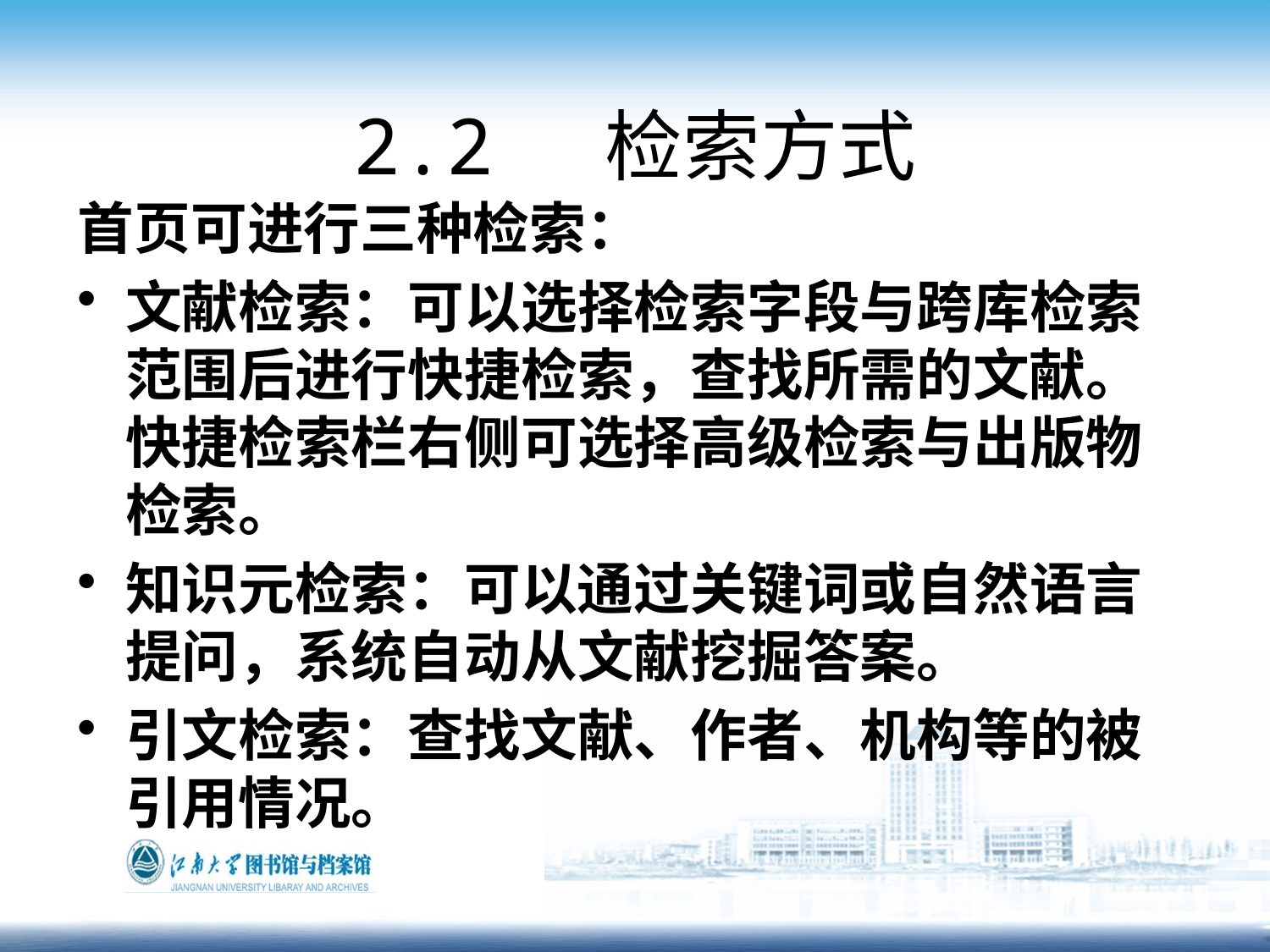

# 2.2  检索方式
首页可进行三种检索：
文献检索：可以选择检索字段与跨库检索范围后进行快捷检索，查找所需的文献。快捷检索栏右侧可选择高级检索与出版物检索。
知识元检索：可以通过关键词或自然语言提问，系统自动从文献挖掘答案。
引文检索：查找文献、作者、机构等的被引用情况。